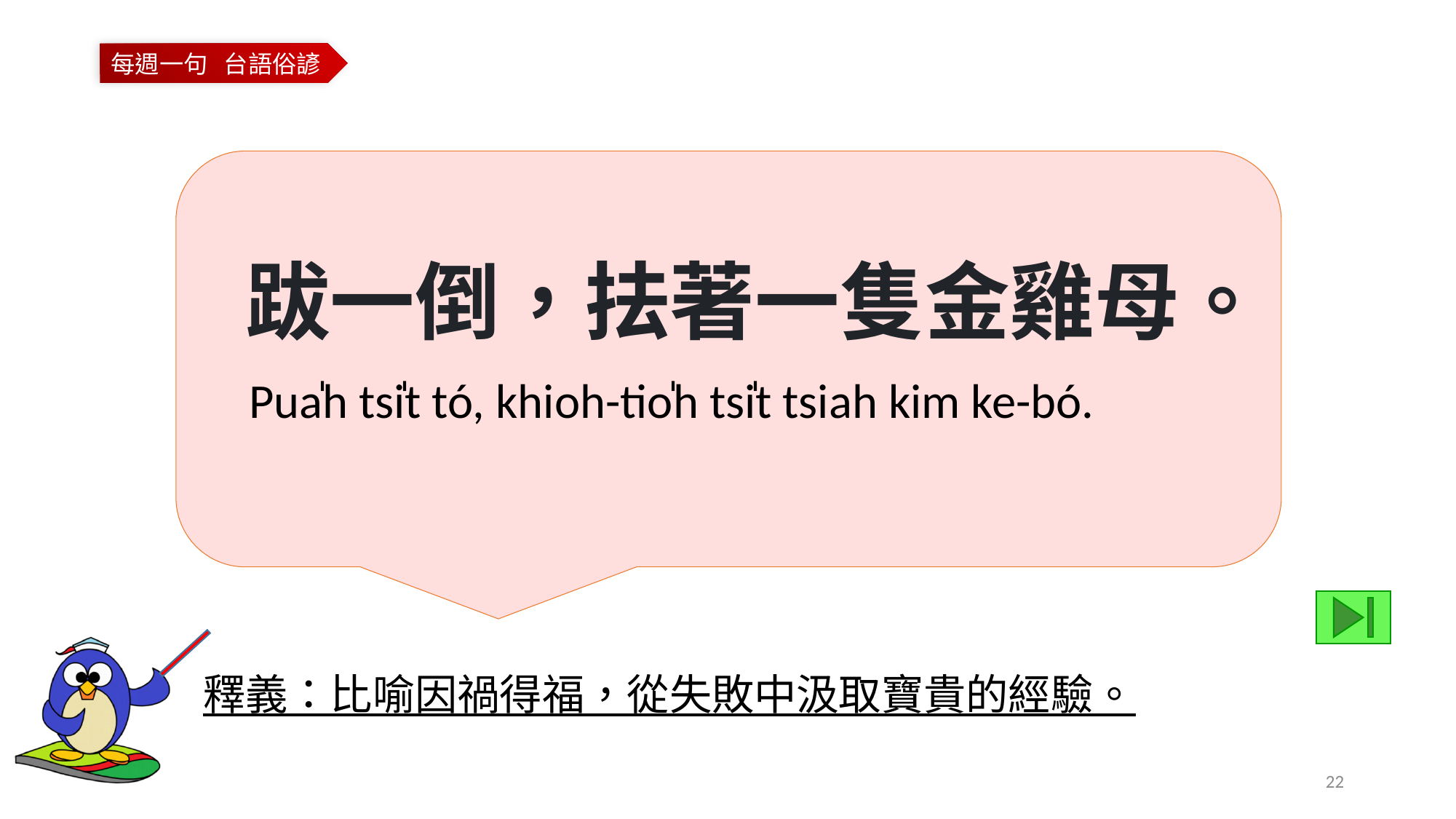

跋一倒，抾著一隻金雞母。
Pua̍h tsi̍t tó, khioh-tio̍h tsi̍t tsiah kim ke-bó.

釋義：比喻因禍得福，從失敗中汲取寶貴的經驗。
22